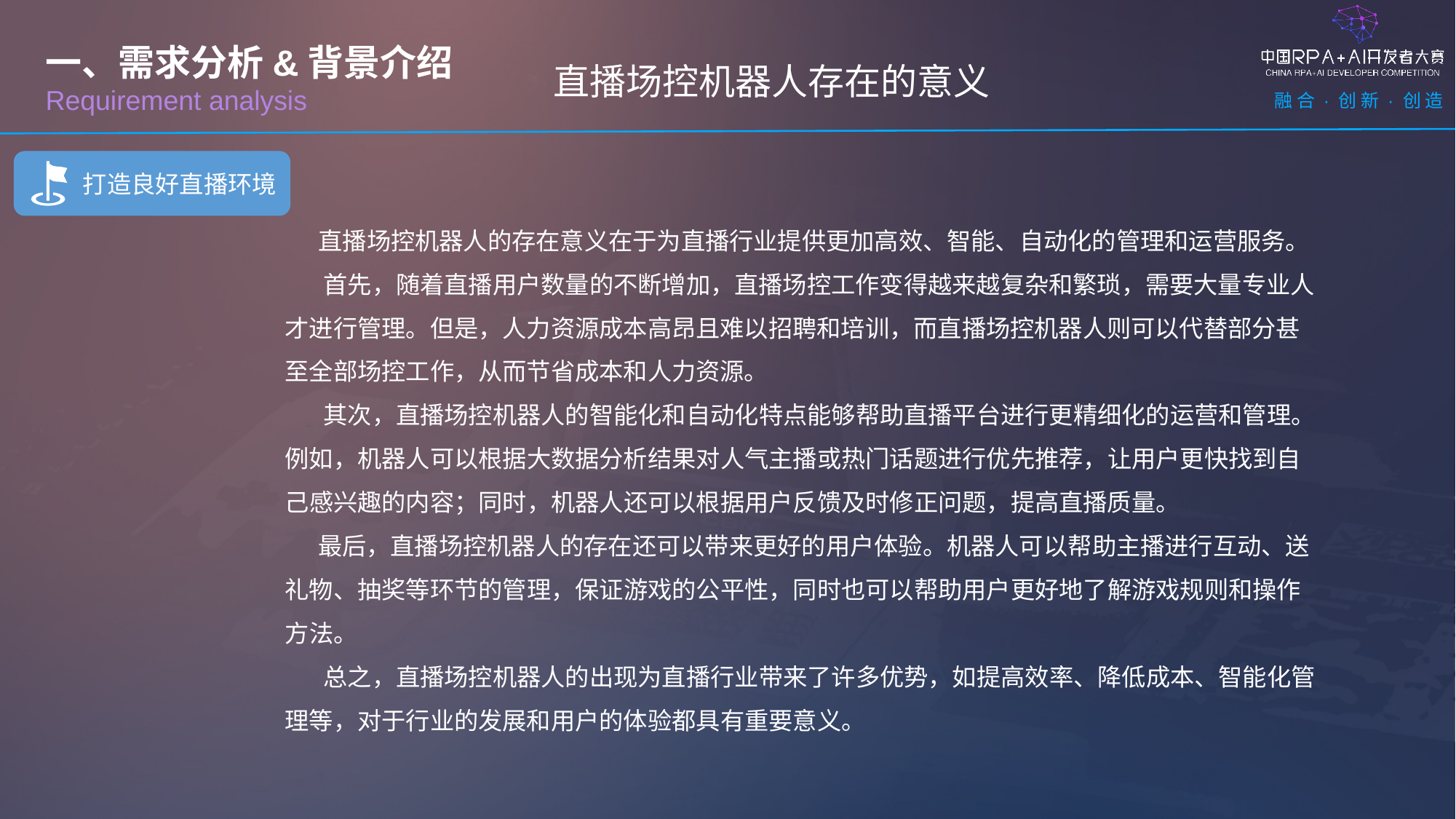

一、需求分析&背景介绍
Requirement analysis
             直播场控机器人存在的意义
打造良好直播环境

      直播场控机器人的存在意义在于为直播行业提供更加高效、智能、自动化的管理和运营服务。
      首先，随着直播用户数量的不断增加，直播场控工作变得越来越复杂和繁琐，需要大量专业人才进行管理。但是，人力资源成本高昂且难以招聘和培训，而直播场控机器人则可以代替部分甚至全部场控工作，从而节省成本和人力资源。
      其次，直播场控机器人的智能化和自动化特点能够帮助直播平台进行更精细化的运营和管理。例如，机器人可以根据大数据分析结果对人气主播或热门话题进行优先推荐，让用户更快找到自己感兴趣的内容；同时，机器人还可以根据用户反馈及时修正问题，提高直播质量。
     最后，直播场控机器人的存在还可以带来更好的用户体验。机器人可以帮助主播进行互动、送礼物、抽奖等环节的管理，保证游戏的公平性，同时也可以帮助用户更好地了解游戏规则和操作方法。
      总之，直播场控机器人的出现为直播行业带来了许多优势，如提高效率、降低成本、智能化管理等，对于行业的发展和用户的体验都具有重要意义。